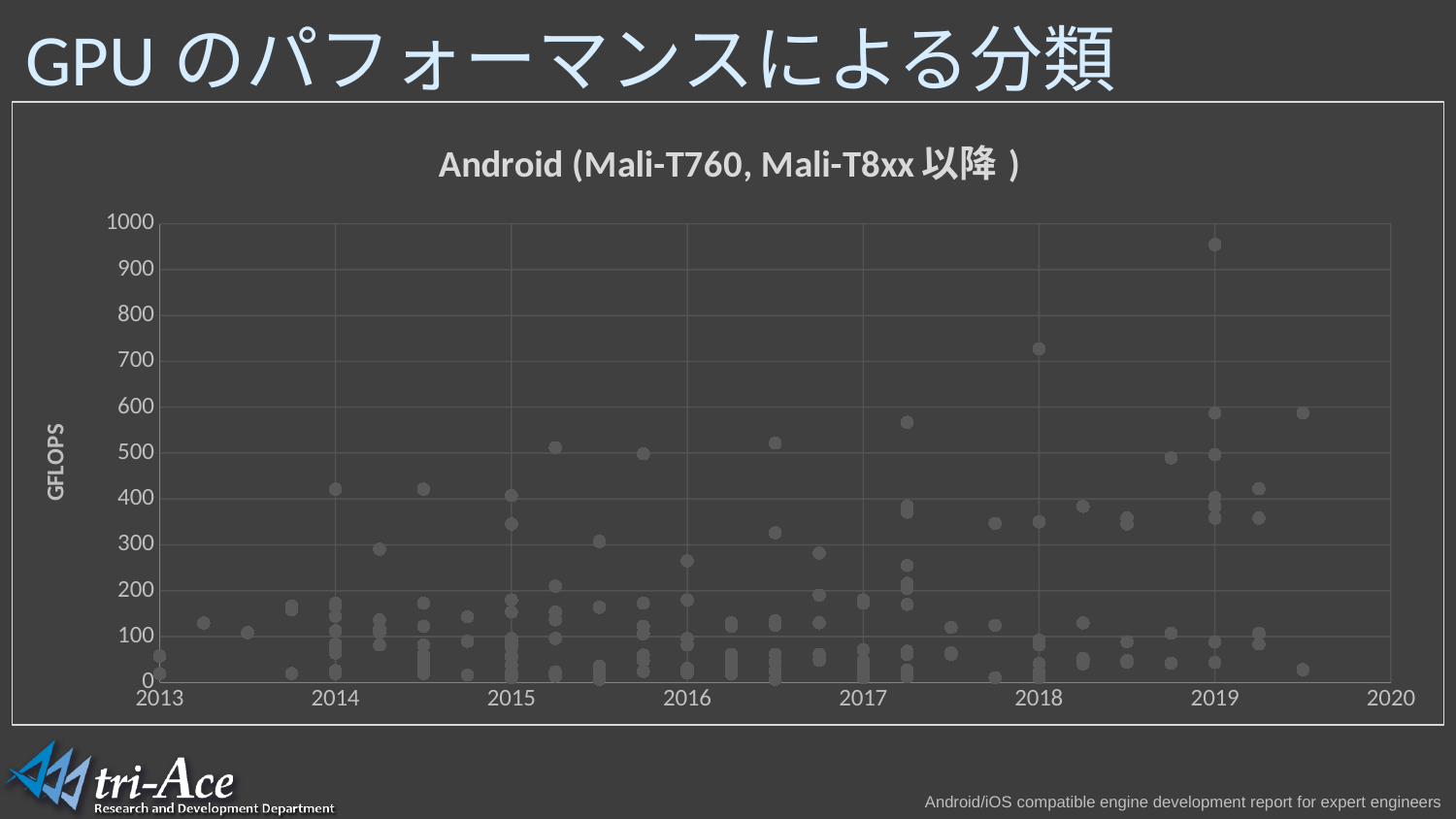

# GPUのパフォーマンスによる分類

### Chart: 　Android (Mali-T760, Mali-T8xx以降)

| Category | Android SoC | Mali-T760, Mali-T8xx以降 |
|---|---|---|